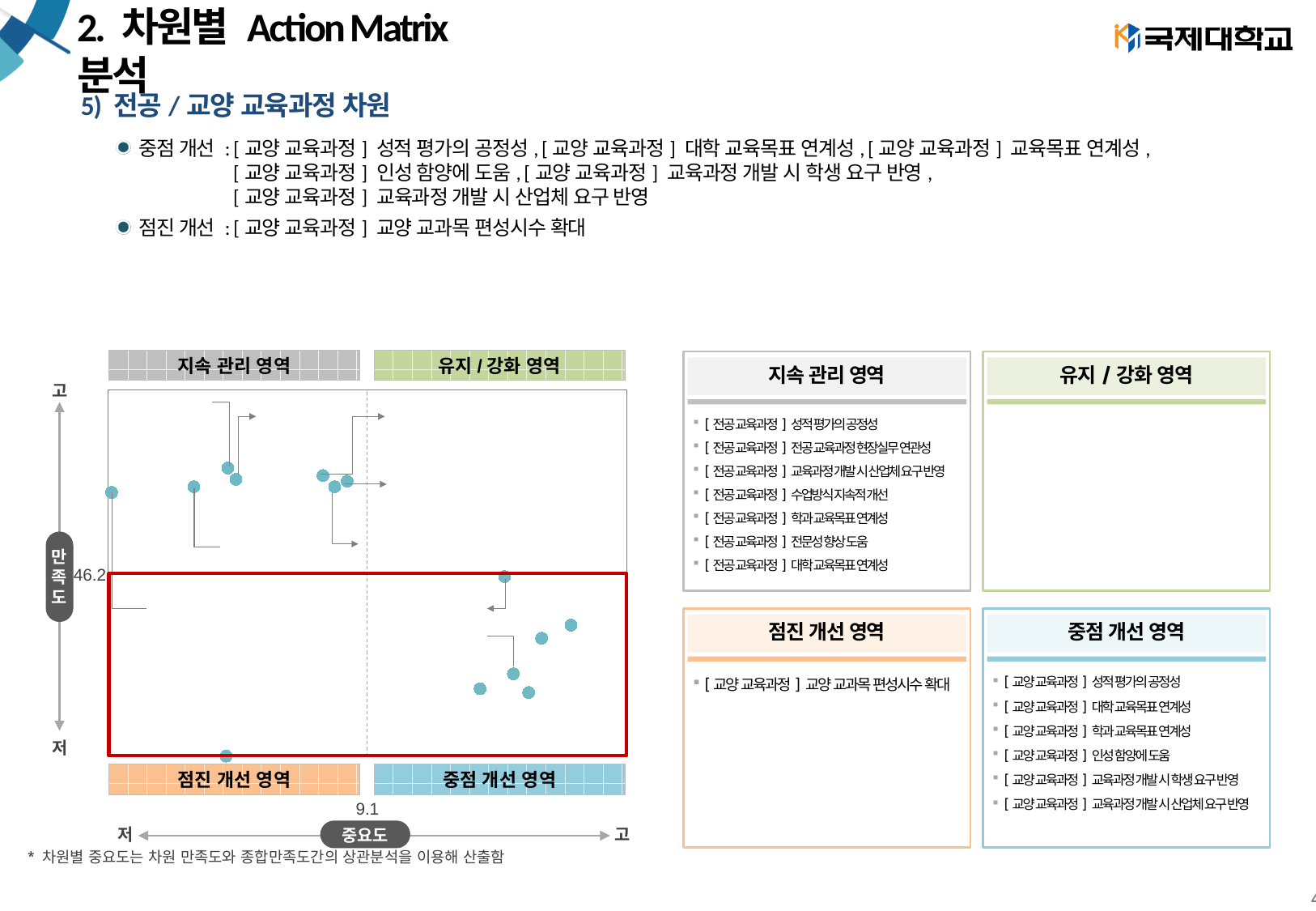

# 2. 차원별 Action Matrix 분석
5) 전공/교양 교육과정 차원
중점 개선 : [교양 교육과정] 성적 평가의 공정성, [교양 교육과정] 대학 교육목표 연계성, [교양 교육과정] 교육목표 연계성,
                         [교양 교육과정] 인성 함양에 도움, [교양 교육과정] 교육과정 개발 시 학생 요구 반영,
                         [교양 교육과정] 교육과정 개발 시 산업체 요구 반영
점진 개선 : [교양 교육과정] 교양 교과목 편성시수 확대

### Chart

| Category | Y축 |
|---|---|
지속 관리 영역
유지/강화 영역

지속 관리 영역

유지/강화 영역

고
만
족
도
저
[전공 교육과정] 성적 평가의 공정성
[전공 교육과정] 전공 교육과정 현장실무 연관성
[전공 교육과정] 교육과정 개발 시 산업체 요구 반영
[전공 교육과정] 수업방식 지속적 개선
[전공 교육과정] 학과 교육목표 연계성
[전공 교육과정] 전문성 향상 도움
[전공 교육과정] 대학 교육목표 연계성

46.2

점진 개선 영역

중점 개선 영역

[교양 교육과정] 교양 교과목 편성시수 확대
[교양 교육과정] 성적 평가의 공정성
[교양 교육과정] 대학 교육목표 연계성
[교양 교육과정] 학과 교육목표 연계성
[교양 교육과정] 인성 함양에 도움
[교양 교육과정] 교육과정 개발 시 학생 요구 반영
[교양 교육과정] 교육과정 개발 시 산업체 요구 반영
점진 개선 영역
중점 개선 영역
9.1
중요도
저
고
* 차원별 중요도는 차원 만족도와 종합만족도간의 상관분석을 이용해 산출함